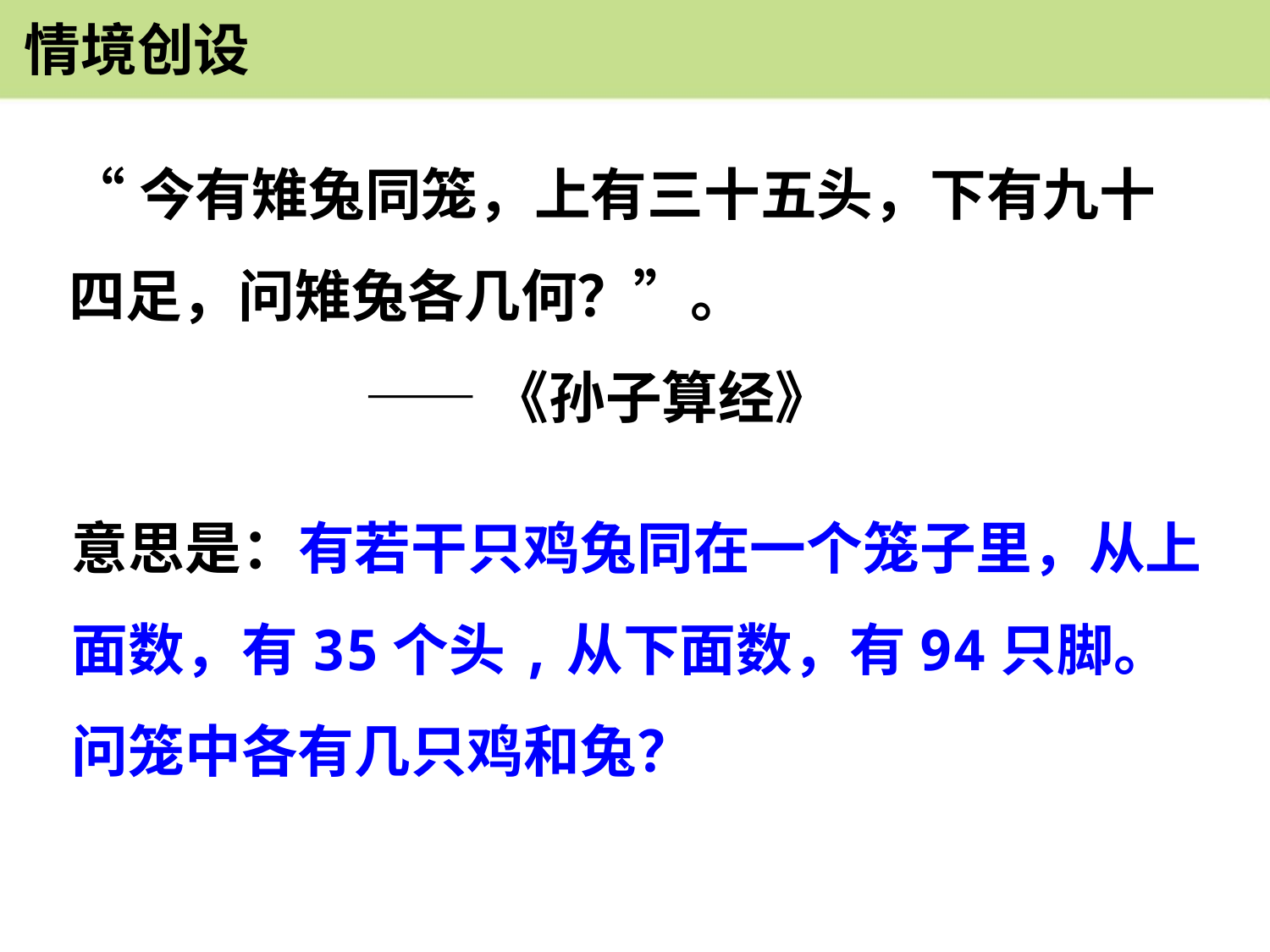

情境创设
“今有雉兔同笼，上有三十五头，下有九十四足，问雉兔各几何？”。
                       ——《孙子算经》
意思是：有若干只鸡兔同在一个笼子里，从上面数，有35个头,从下面数，有94只脚。问笼中各有几只鸡和兔？